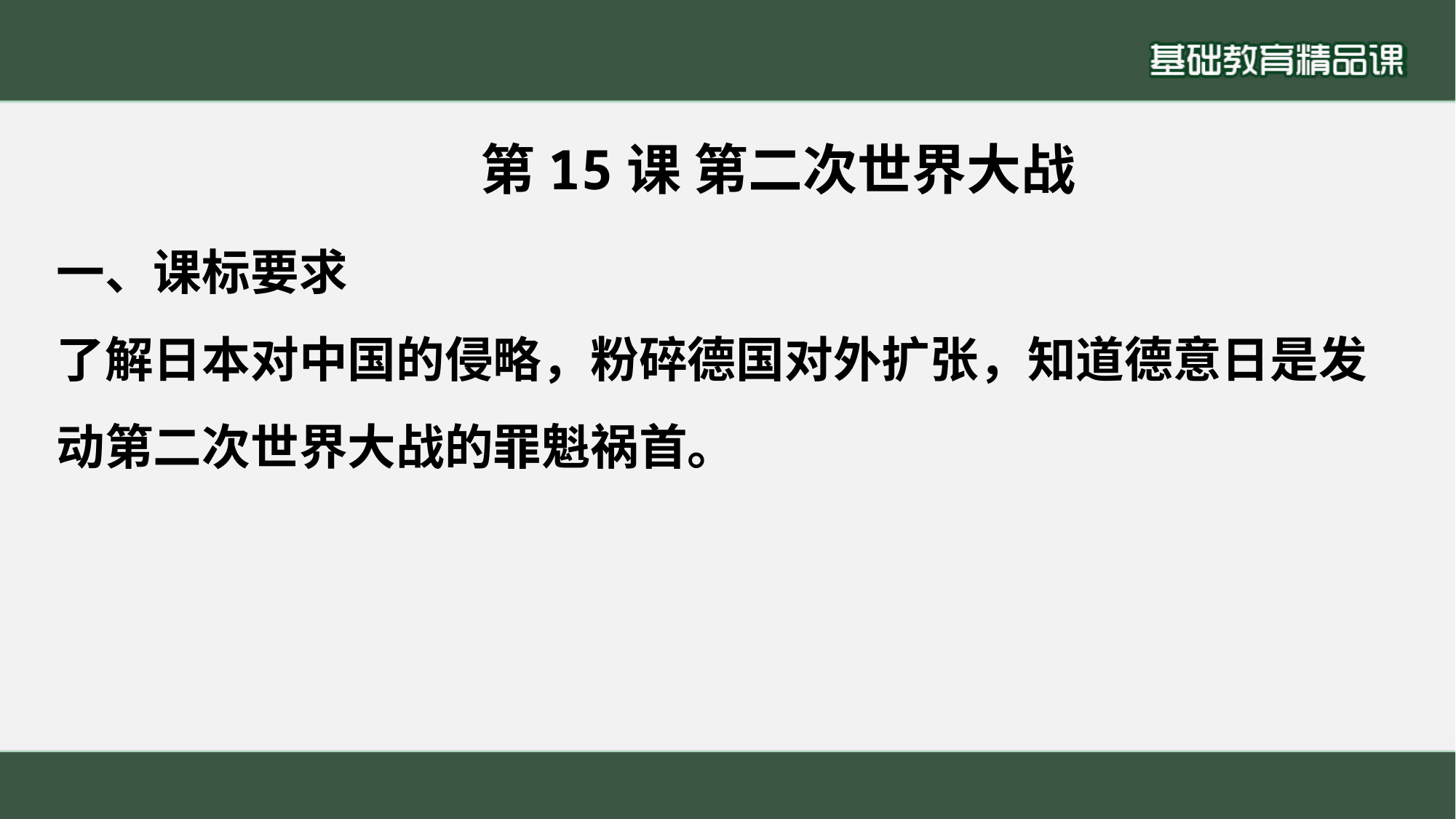

第15课 第二次世界大战
一、课标要求
了解日本对中国的侵略，粉碎德国对外扩张，知道德意日是发动第二次世界大战的罪魁祸首。